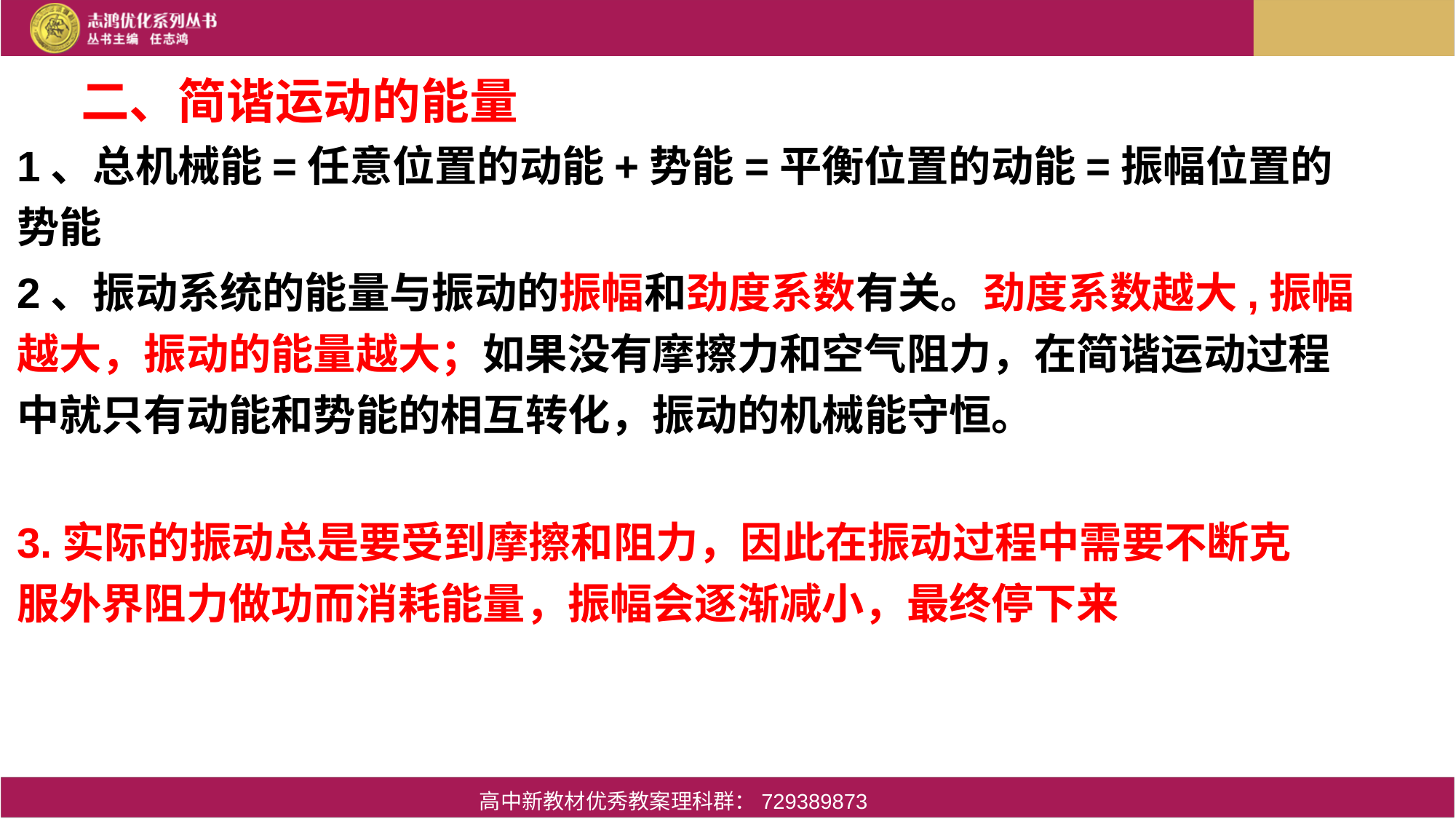

二、简谐运动的能量
1、总机械能=任意位置的动能+势能=平衡位置的动能=振幅位置的势能
2、振动系统的能量与振动的振幅和劲度系数有关。劲度系数越大,振幅越大，振动的能量越大；如果没有摩擦力和空气阻力，在简谐运动过程中就只有动能和势能的相互转化，振动的机械能守恒。

3.实际的振动总是要受到摩擦和阻力，因此在振动过程中需要不断克服外界阻力做功而消耗能量，振幅会逐渐减小，最终停下来